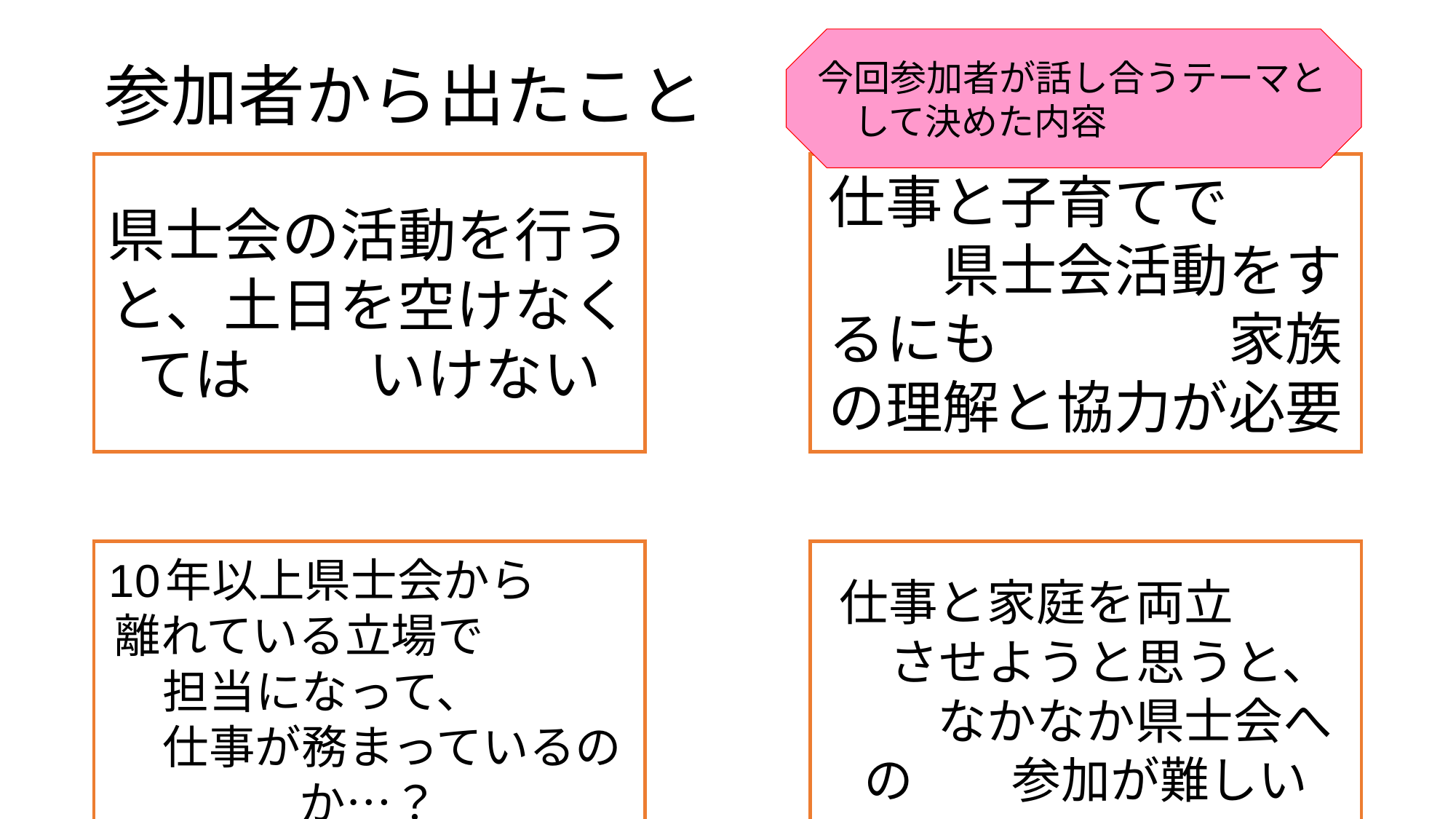

今回参加者が話し合うテーマと　して決めた内容
# 参加者から出たこと
県士会の活動を行うと、土日を空けなくては　　いけない
仕事と子育てで　　　　県士会活動をするにも　　　　家族の理解と協力が必要
仕事と家庭を両立　　　させようと思うと、　　なかなか県士会への　　参加が難しい